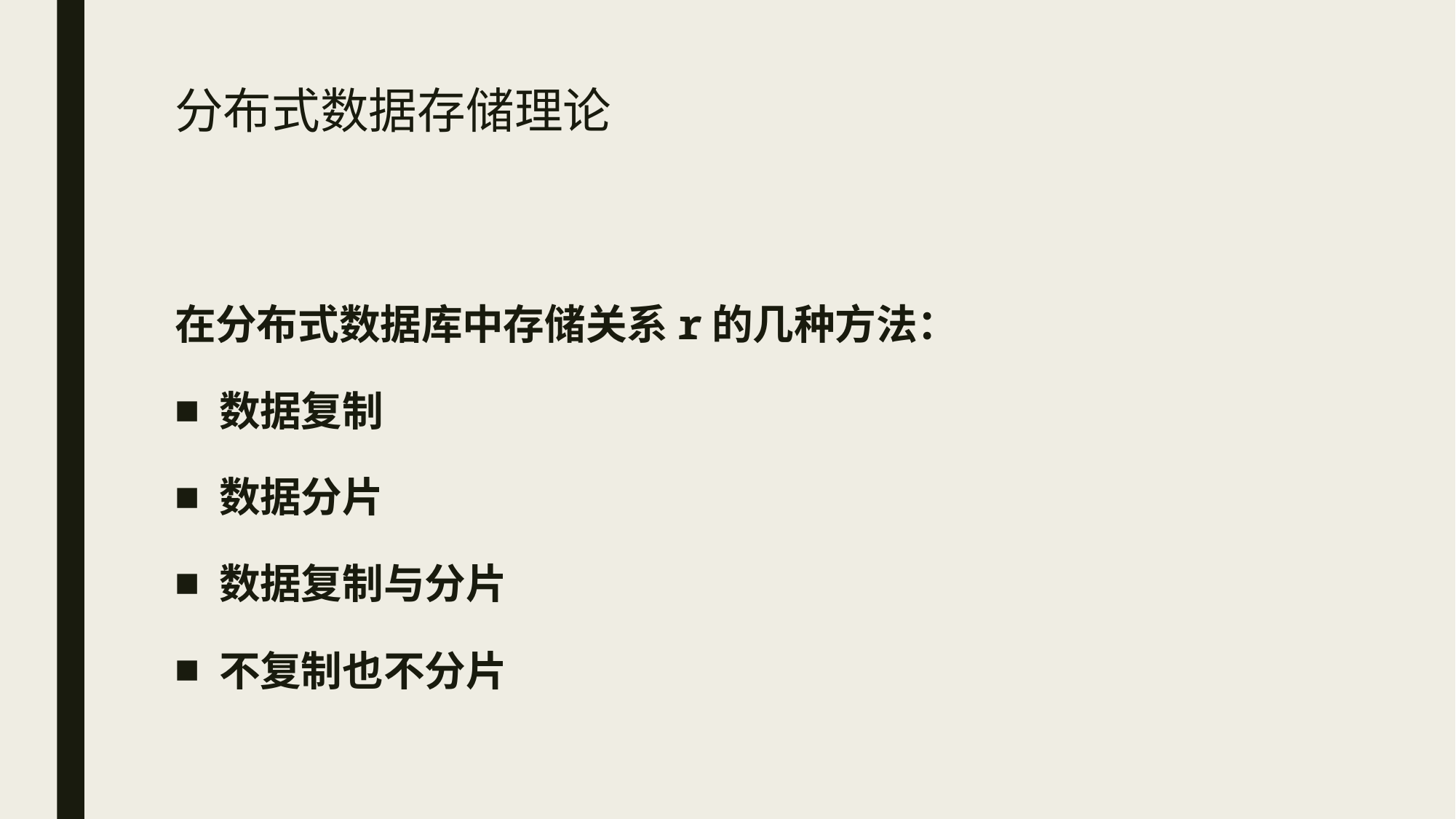

# 分布式数据存储理论
在分布式数据库中存储关系r的几种方法：
数据复制
数据分片
数据复制与分片
不复制也不分片